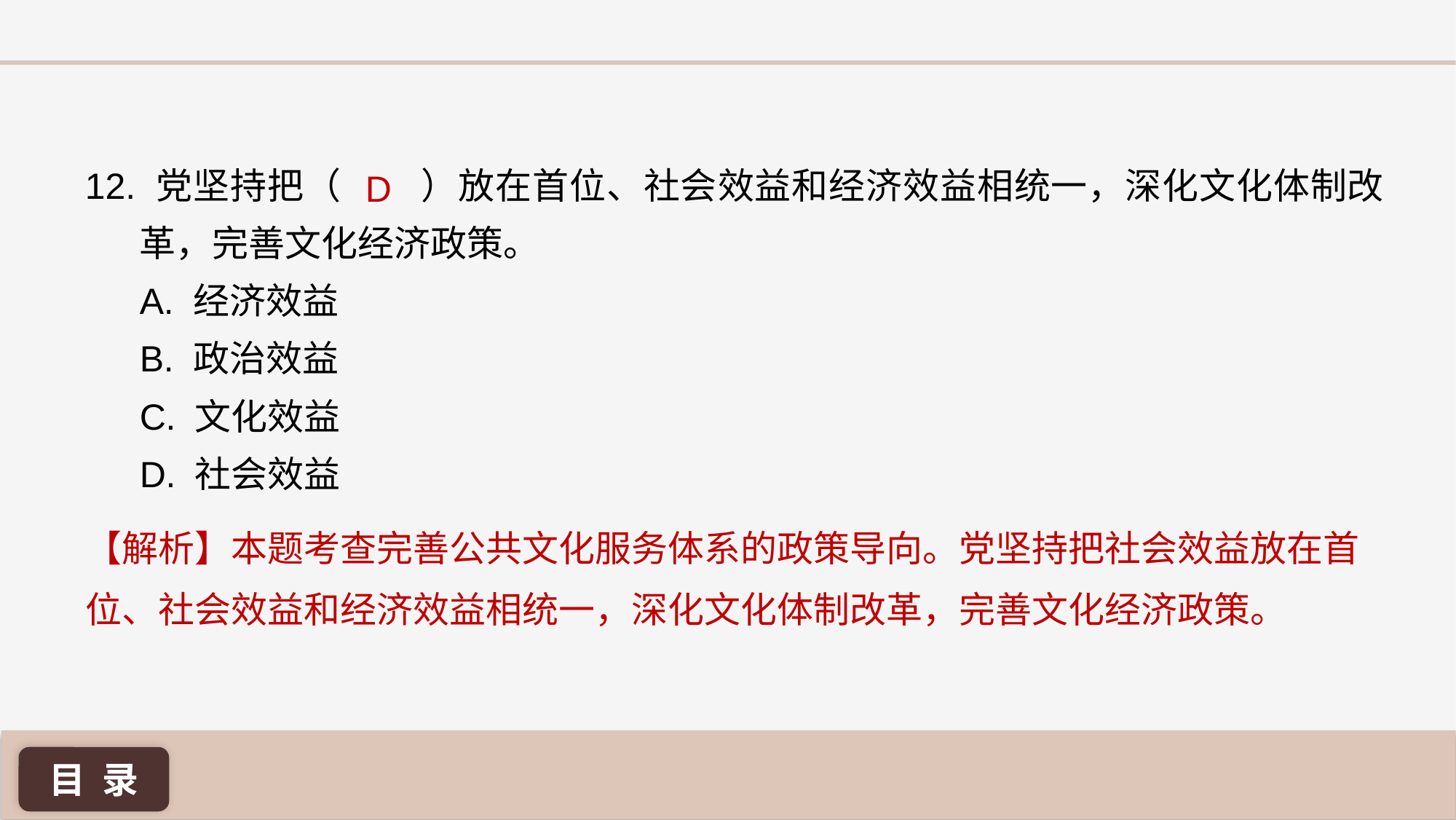

D
12. 党坚持把（         ）放在首位、社会效益和经济效益相统一，深化文化体制改革，完善文化经济政策。
A. 经济效益
B. 政治效益
C. 文化效益
D. 社会效益
【解析】本题考查完善公共文化服务体系的政策导向。党坚持把社会效益放在首位、社会效益和经济效益相统一，深化文化体制改革，完善文化经济政策。